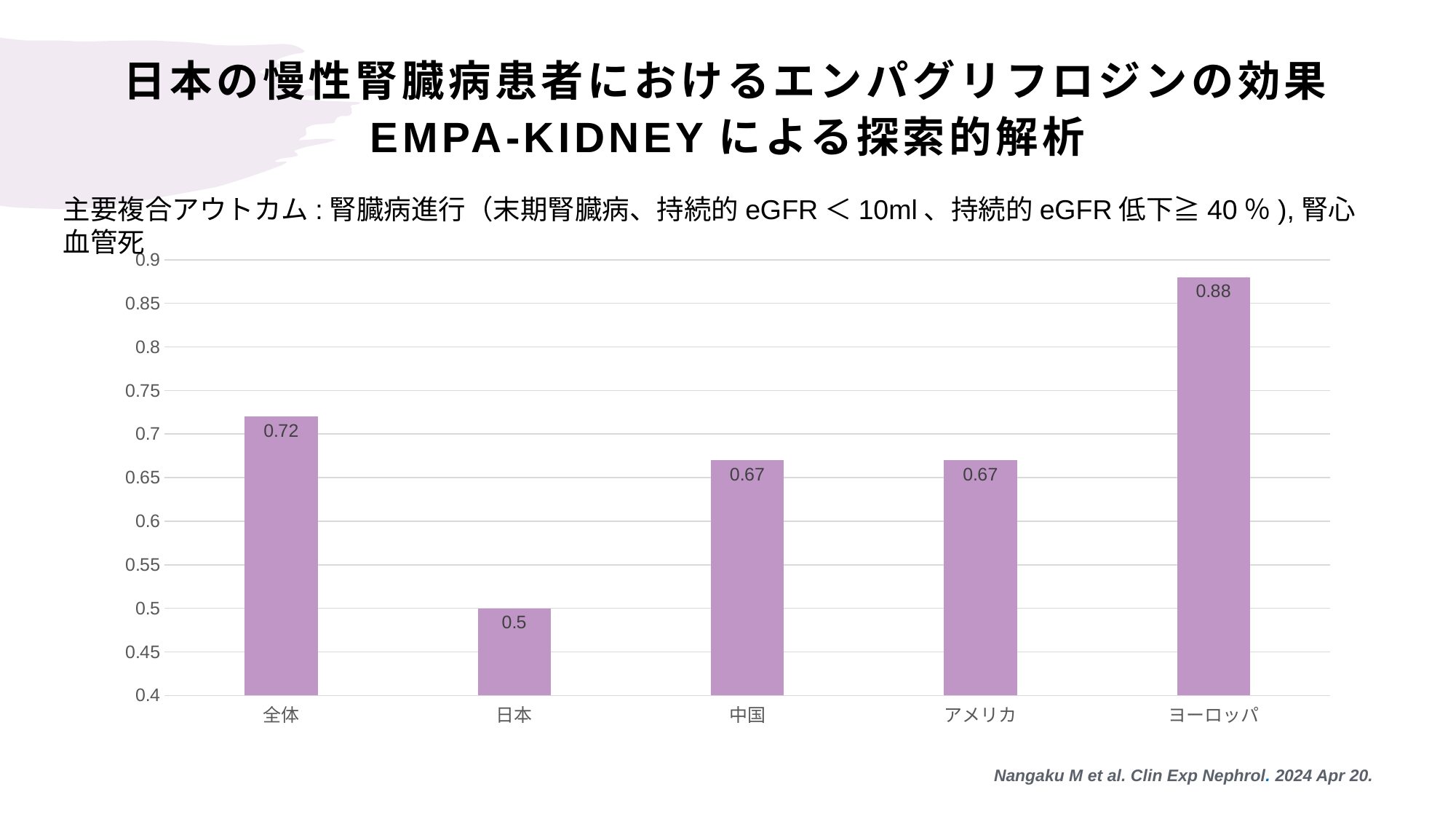

# 日本の慢性腎臓病患者におけるエンパグリフロジンの効果 EMPA-KIDNEYによる探索的解析
主要複合アウトカム:腎臓病進行（末期腎臓病、持続的eGFR＜10ml、持続的eGFR低下≧40％),腎心血管死

### Chart

| Category | 系列 1 |
|---|---|
| 全体 | 0.72 |
| 日本 | 0.5 |
| 中国 | 0.67 |
| アメリカ | 0.67 |
| ヨーロッパ | 0.88 |
Nangaku M et al. Clin Exp Nephrol. 2024 Apr 20.